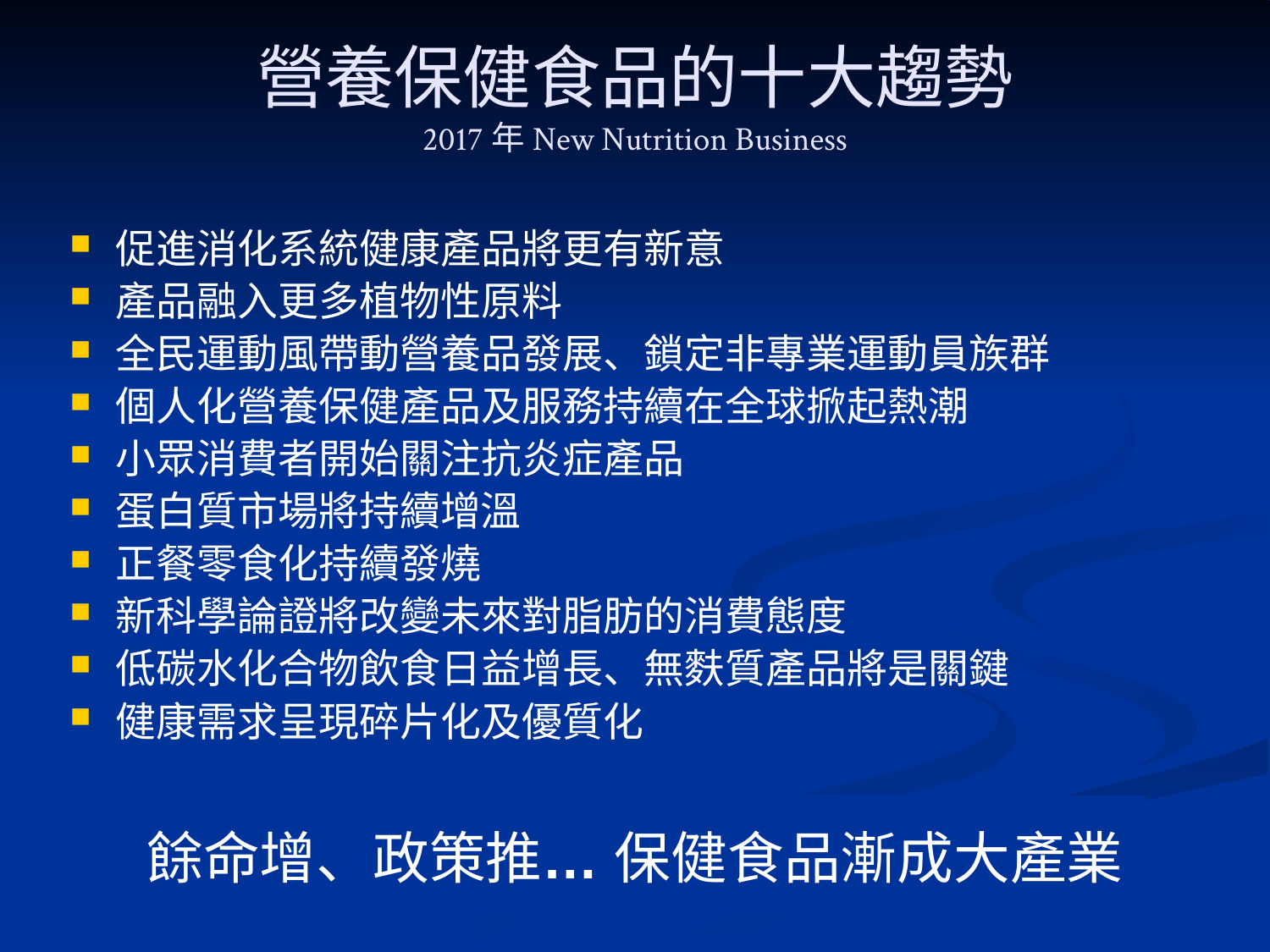

# 營養保健食品的十大趨勢 2017年New Nutrition Business
促進消化系統健康產品將更有新意
產品融入更多植物性原料
全民運動風帶動營養品發展、鎖定非專業運動員族群
個人化營養保健產品及服務持續在全球掀起熱潮
小眾消費者開始關注抗炎症產品
蛋白質市場將持續增溫
正餐零食化持續發燒
新科學論證將改變未來對脂肪的消費態度
低碳水化合物飲食日益增長、無麩質產品將是關鍵
健康需求呈現碎片化及優質化

餘命增、政策推… 保健食品漸成大產業
22